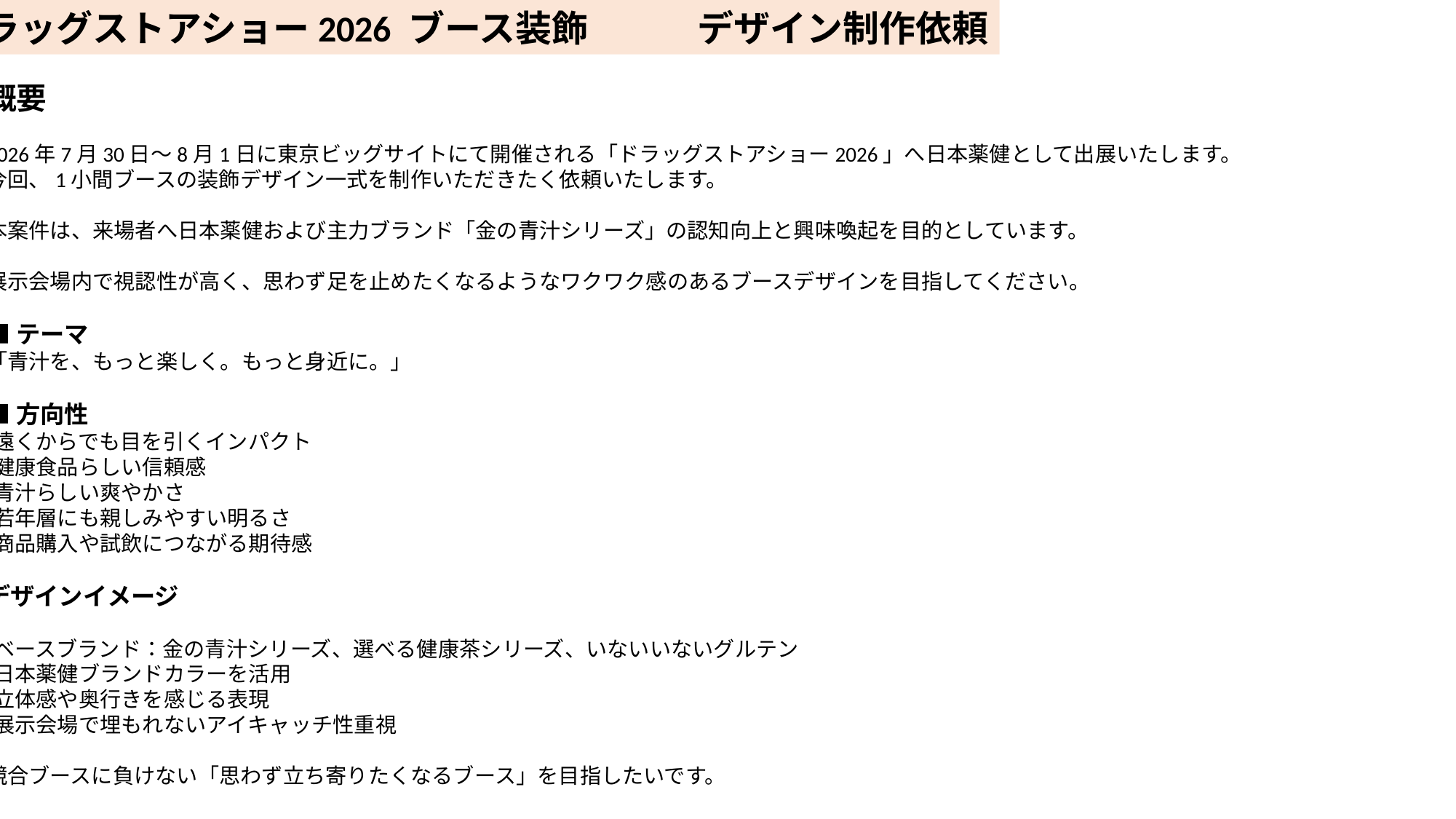

ドラッグストアショー2026 ブース装飾　　　デザイン制作依頼
概要

2026年7月30日～8月1日に東京ビッグサイトにて開催される「ドラッグストアショー2026」へ日本薬健として出展いたします。
今回、1小間ブースの装飾デザイン一式を制作いただきたく依頼いたします。

本案件は、来場者へ日本薬健および主力ブランド「金の青汁シリーズ」の認知向上と興味喚起を目的としています。

展示会場内で視認性が高く、思わず足を止めたくなるようなワクワク感のあるブースデザインを目指してください。

■テーマ
「青汁を、もっと楽しく。もっと身近に。」

■方向性
・遠くからでも目を引くインパクト
・健康食品らしい信頼感
・青汁らしい爽やかさ
・若年層にも親しみやすい明るさ
・商品購入や試飲につながる期待感

デザインイメージ

・ベースブランド：金の青汁シリーズ、選べる健康茶シリーズ、いないいないグルテン
・日本薬健ブランドカラーを活用
・立体感や奥行きを感じる表現
・展示会場で埋もれないアイキャッチ性重視

競合ブースに負けない「思わず立ち寄りたくなるブース」を目指したいです。